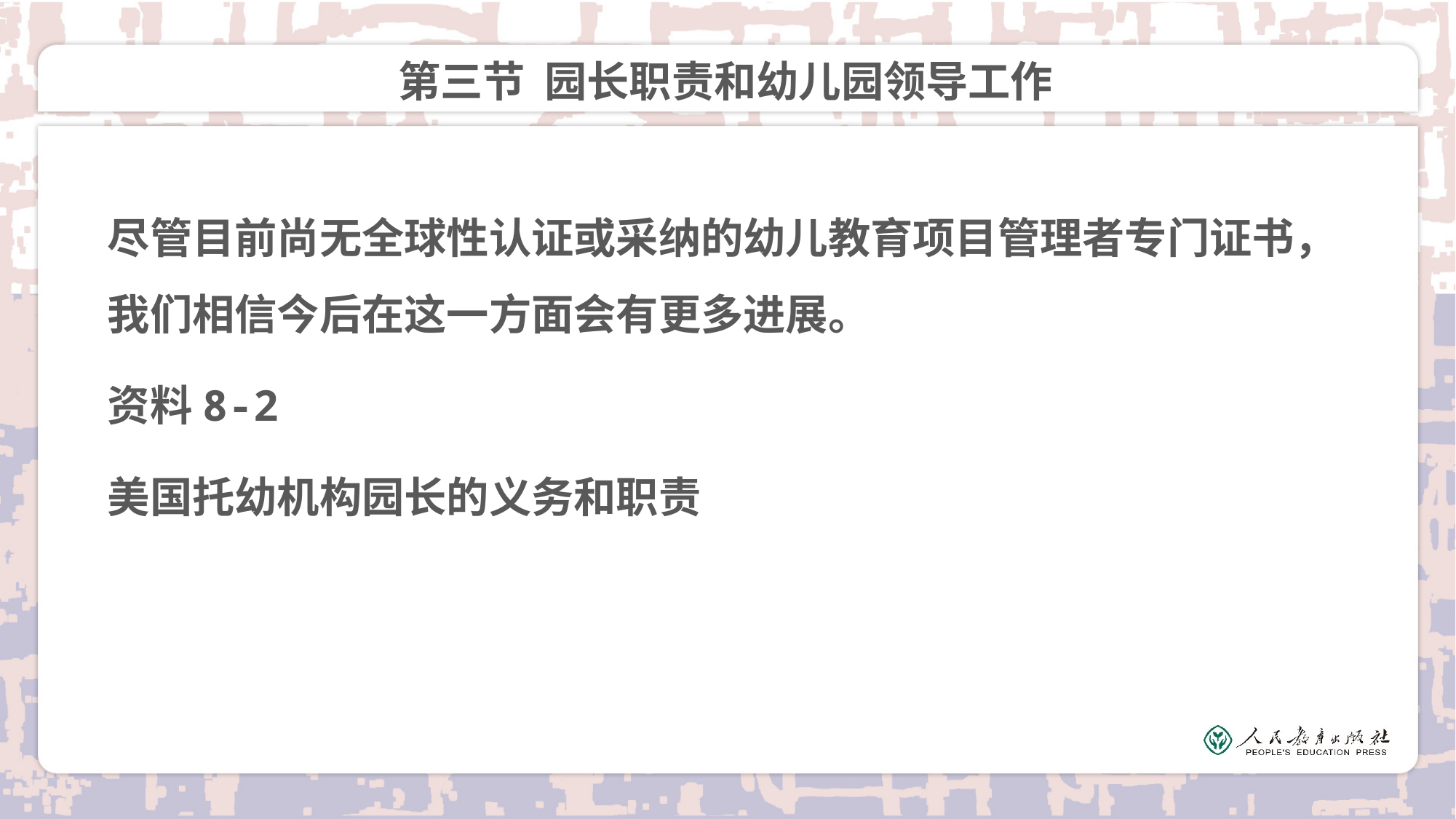

# 第三节  园长职责和幼儿园领导工作
尽管目前尚无全球性认证或采纳的幼儿教育项目管理者专门证书，我们相信今后在这一方面会有更多进展。
资料8-2
美国托幼机构园长的义务和职责